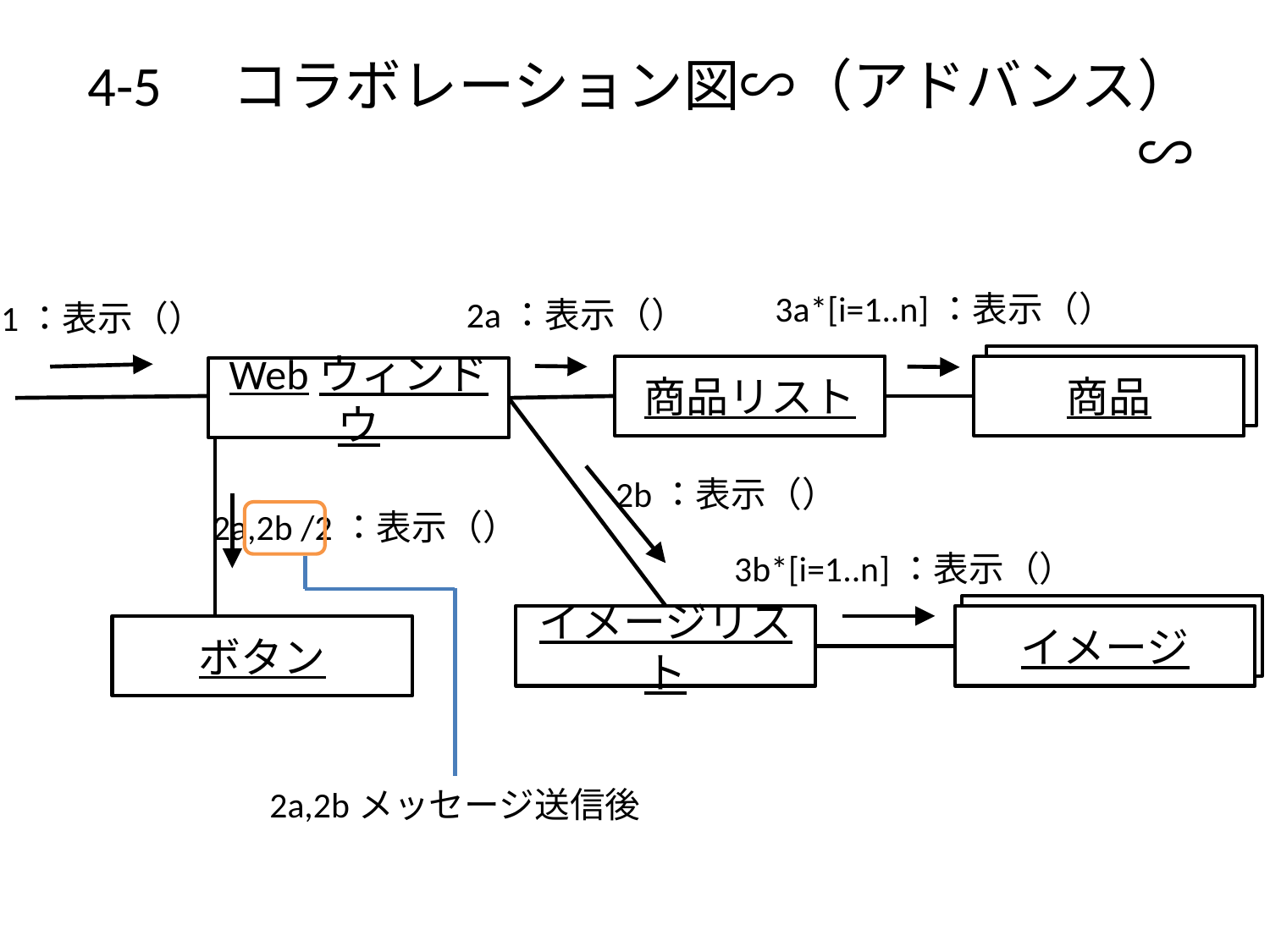

# 4-5　コラボレーション図∽（アドバンス）∽
3a*[i=1..n]：表示（）
2a：表示（）
1：表示（）
商品
商品リスト
商品
Webウィンドウ
2b：表示（）
2a,2b /2：表示（）

3b*[i=1..n]：表示（）
イメージ
イメージリスト
イメージ
ボタン
2a,2bメッセージ送信後